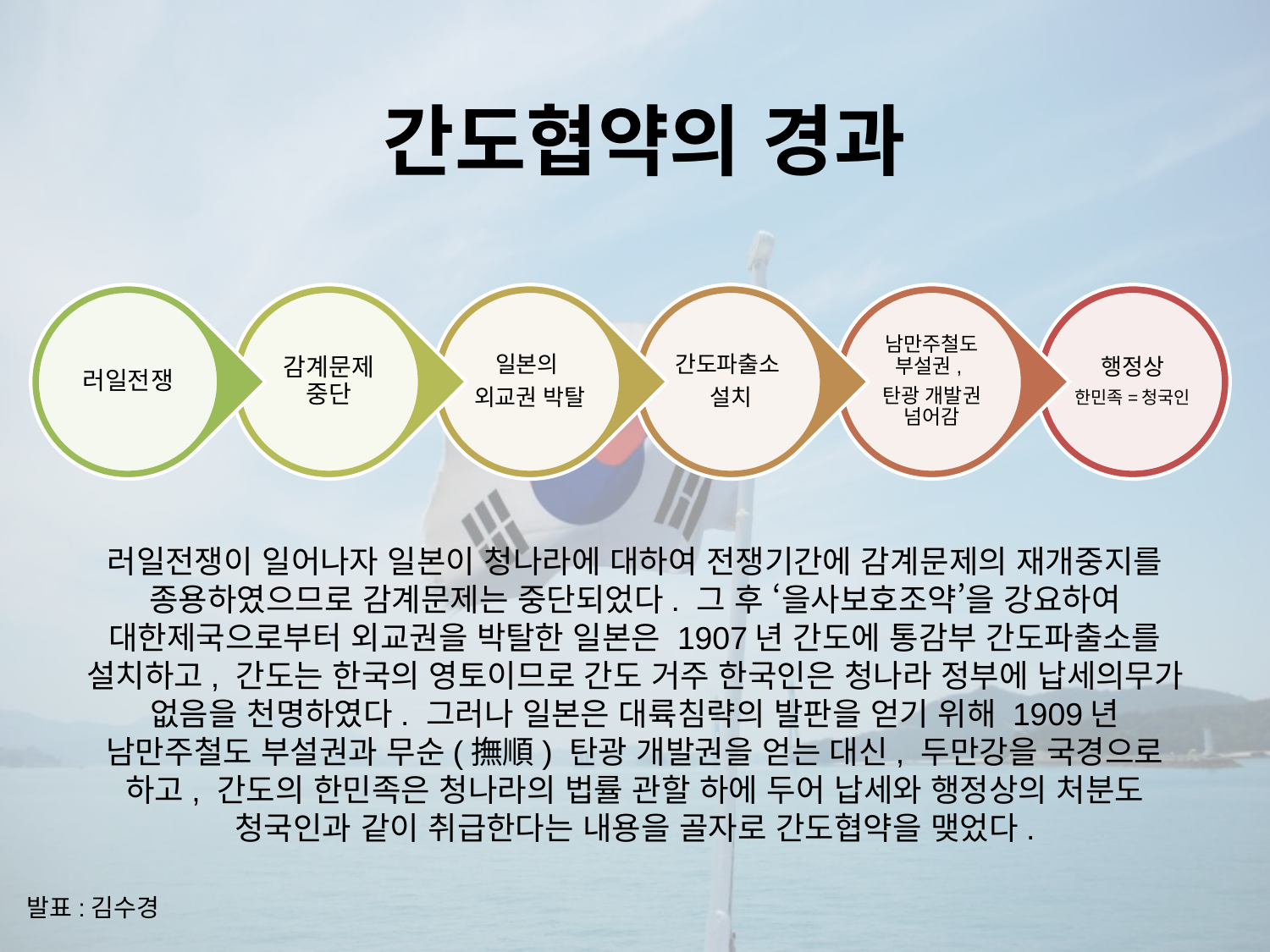

# 간도협약의 경과
행정상
한민족=청국인
남만주철도 부설권,
탄광 개발권 넘어감
간도파출소
설치
일본의
외교권 박탈
감계문제 중단
러일전쟁
러일전쟁이 일어나자 일본이 청나라에 대하여 전쟁기간에 감계문제의 재개중지를 종용하였으므로 감계문제는 중단되었다. 그 후 ‘을사보호조약’을 강요하여 대한제국으로부터 외교권을 박탈한 일본은 1907년 간도에 통감부 간도파출소를 설치하고, 간도는 한국의 영토이므로 간도 거주 한국인은 청나라 정부에 납세의무가 없음을 천명하였다. 그러나 일본은 대륙침략의 발판을 얻기 위해 1909년 남만주철도 부설권과 무순(撫順) 탄광 개발권을 얻는 대신, 두만강을 국경으로 하고, 간도의 한민족은 청나라의 법률 관할 하에 두어 납세와 행정상의 처분도 청국인과 같이 취급한다는 내용을 골자로 간도협약을 맺었다.

발표:김수경